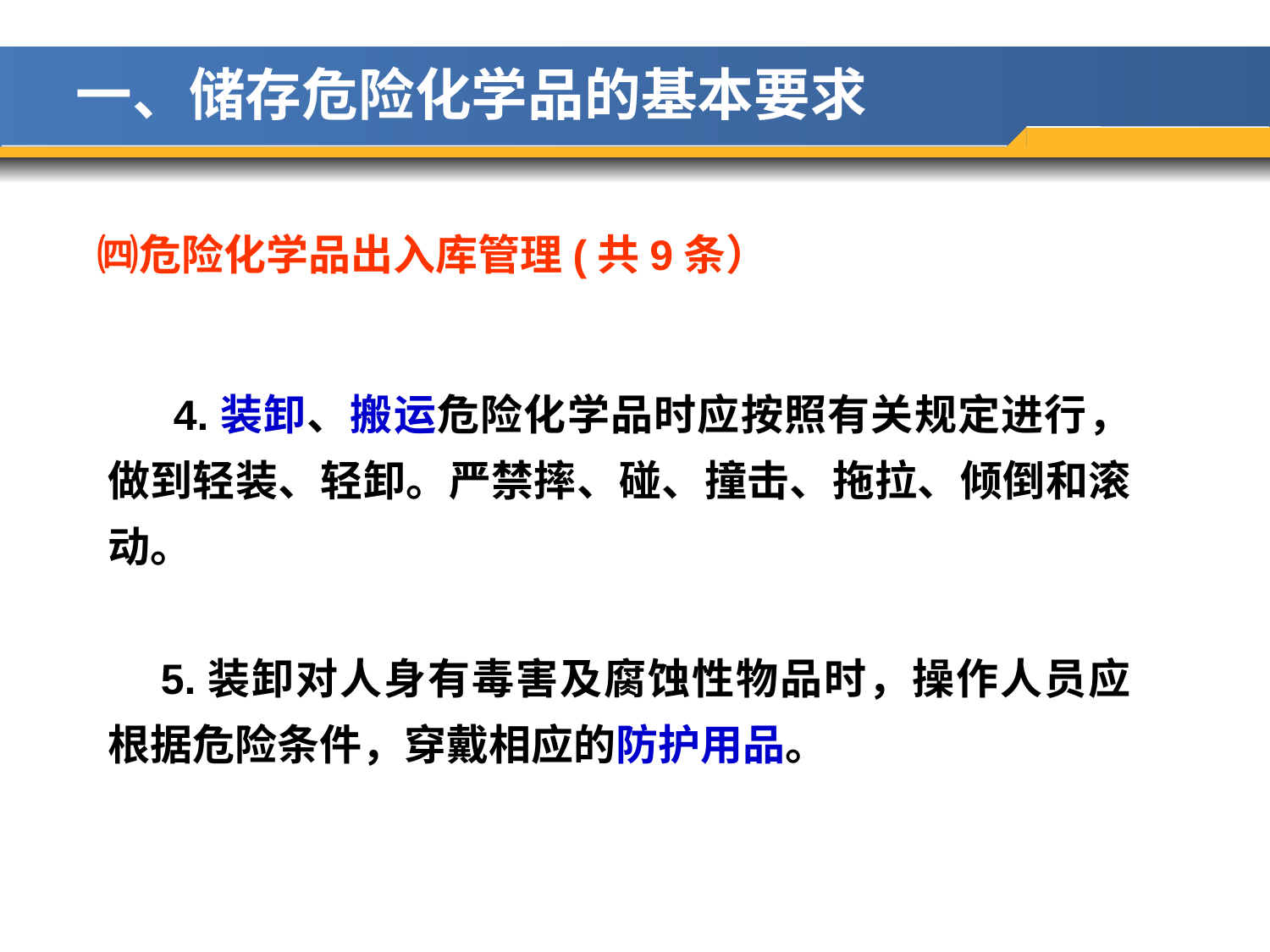

一、储存危险化学品的基本要求

㈣危险化学品出入库管理(共9条）

 4.装卸、搬运危险化学品时应按照有关规定进行，做到轻装、轻卸。严禁摔、碰、撞击、拖拉、倾倒和滚动。

5.装卸对人身有毒害及腐蚀性物品时，操作人员应根据危险条件，穿戴相应的防护用品。